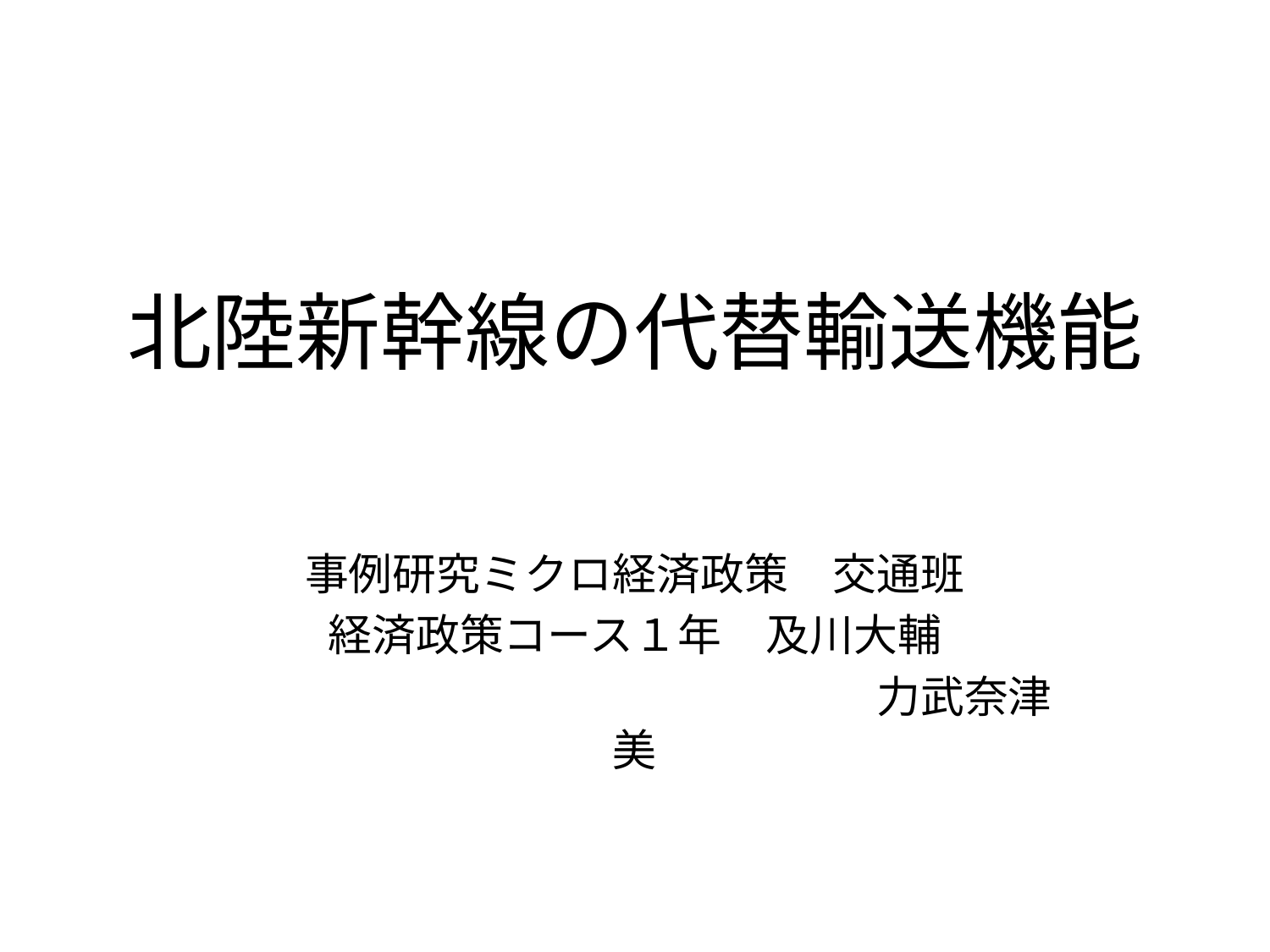

# 北陸新幹線の代替輸送機能
事例研究ミクロ経済政策　交通班
経済政策コース１年　及川大輔
　　　　　　　　　　　　　　　力武奈津美